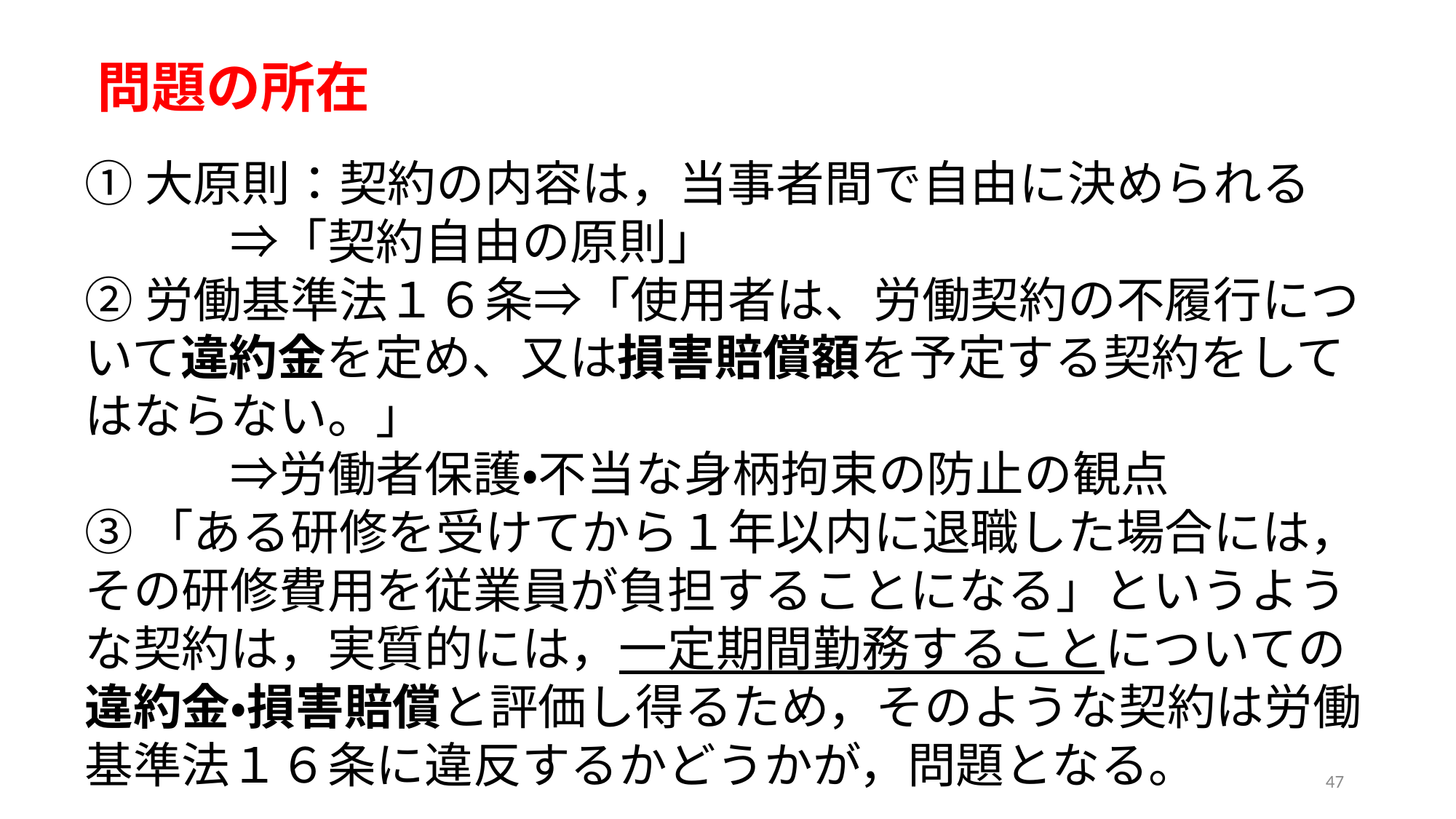

# 問題の所在
①大原則：契約の内容は，当事者間で自由に決められる
　　　⇒「契約自由の原則」
②労働基準法１６条⇒「使用者は、労働契約の不履行について違約金を定め、又は損害賠償額を予定する契約をしてはならない。」
　　　⇒労働者保護・不当な身柄拘束の防止の観点
③「ある研修を受けてから１年以内に退職した場合には，その研修費用を従業員が負担することになる」というような契約は，実質的には，一定期間勤務することについての違約金・損害賠償と評価し得るため，そのような契約は労働基準法１６条に違反するかどうかが，問題となる。

47